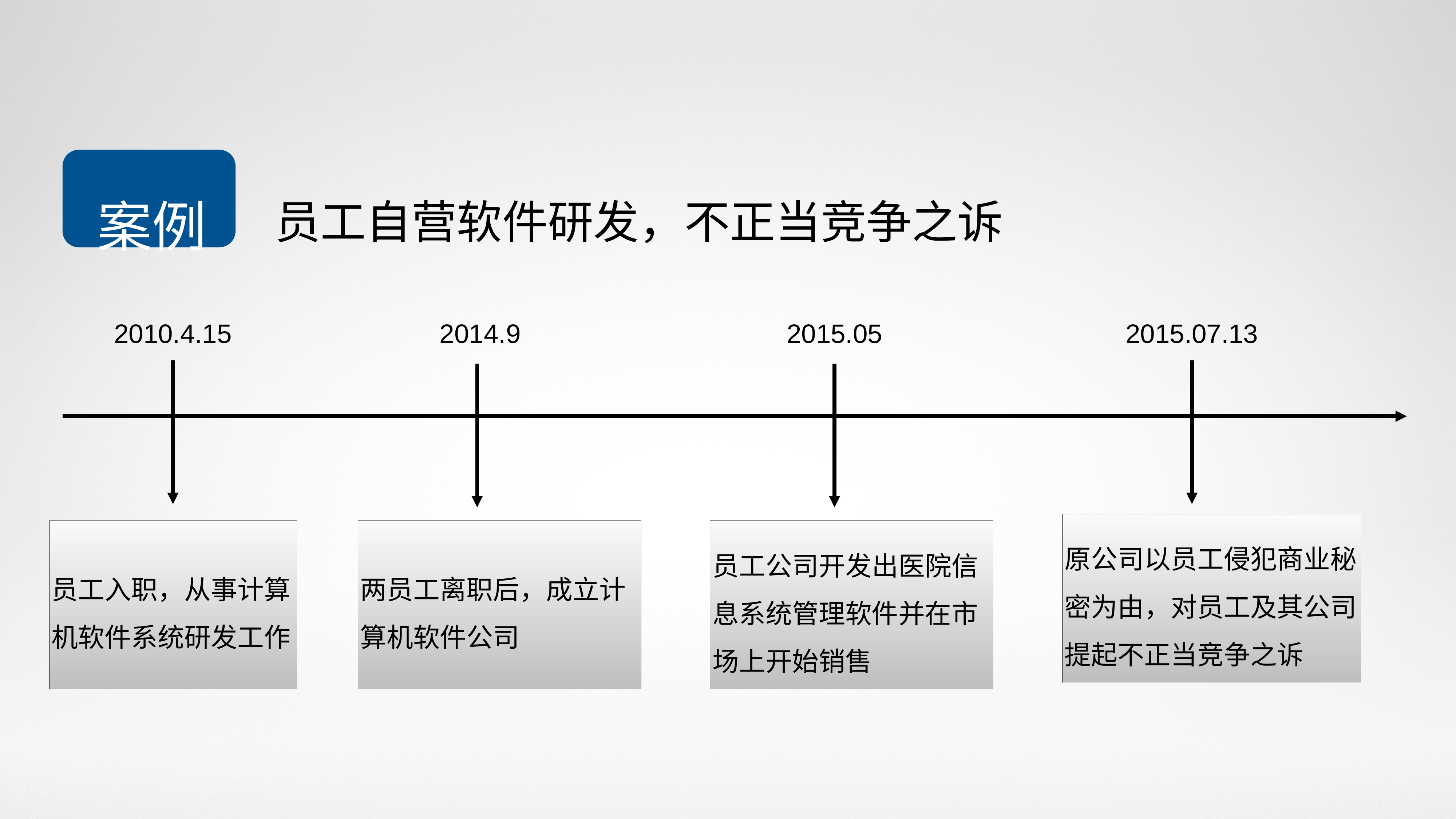

案例
员工自营软件研发，不正当竞争之诉
2010.4.15
2014.9
2015.05
2015.07.13

原公司以员工侵犯商业秘密为由，对员工及其公司提起不正当竞争之诉

员工入职，从事计算机软件系统研发工作

两员工离职后，成立计算机软件公司

员工公司开发出医院信息系统管理软件并在市场上开始销售